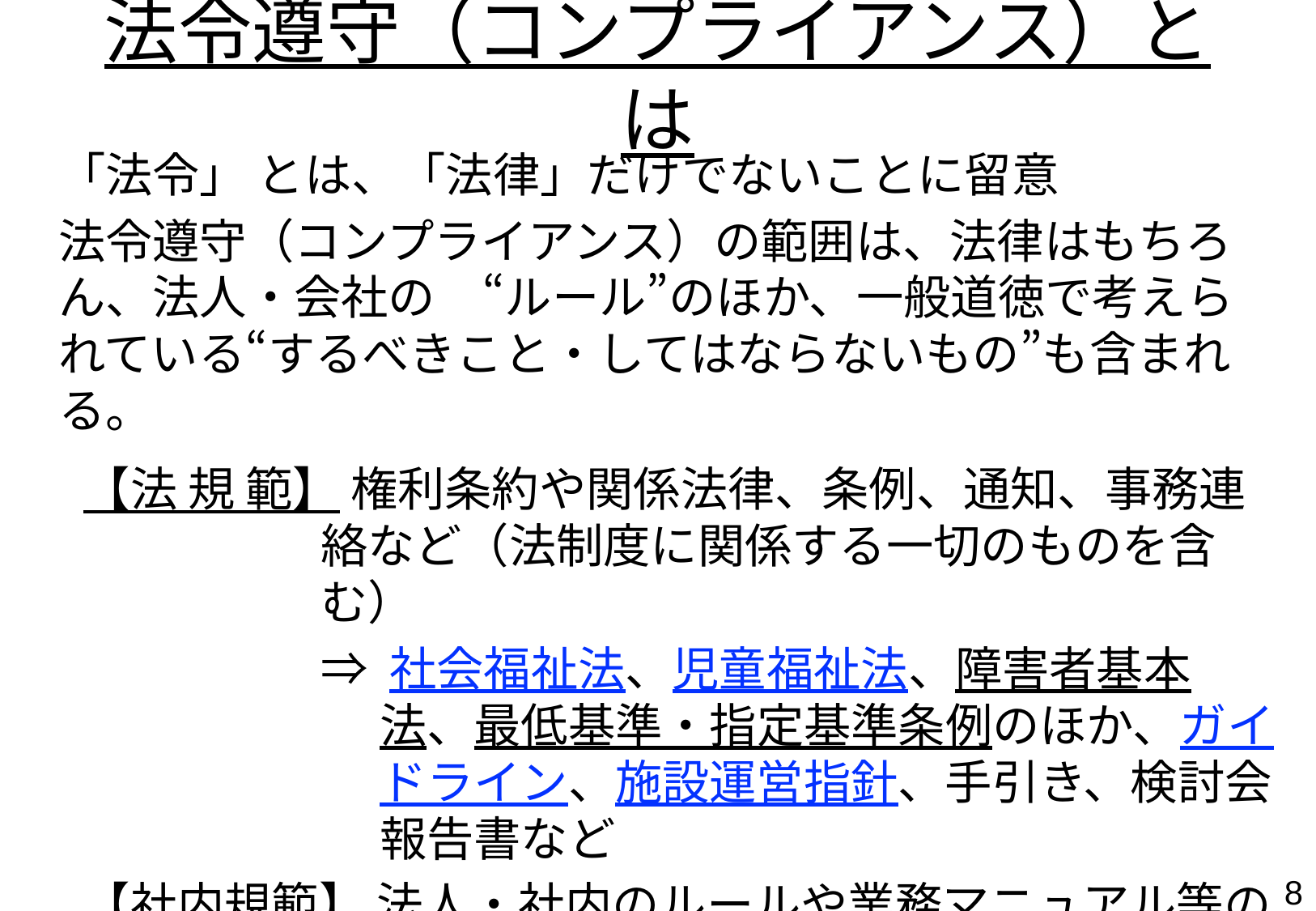

# 法令遵守（コンプライアンス）とは
「法令」 とは、「法律」だけでないことに留意
法令遵守（コンプライアンス）の範囲は、法律はもちろん、法人・会社の　“ルール”のほか、一般道徳で考えられている“するべきこと・してはならないもの”も含まれる。
【法 規 範】 権利条約や関係法律、条例、通知、事務連絡など（法制度に関係する一切のものを含む）
⇒ 社会福祉法、児童福祉法、障害者基本法、最低基準・指定基準条例のほか、ガイドライン、施設運営指針、手引き、検討会報告書など
【社内規範】 法人・社内のルールや業務マニュアル等の規則
【倫理規範】 職務上守らねばいけない倫理・規範や人として守らねばいけない社会的倫理・規範など

8